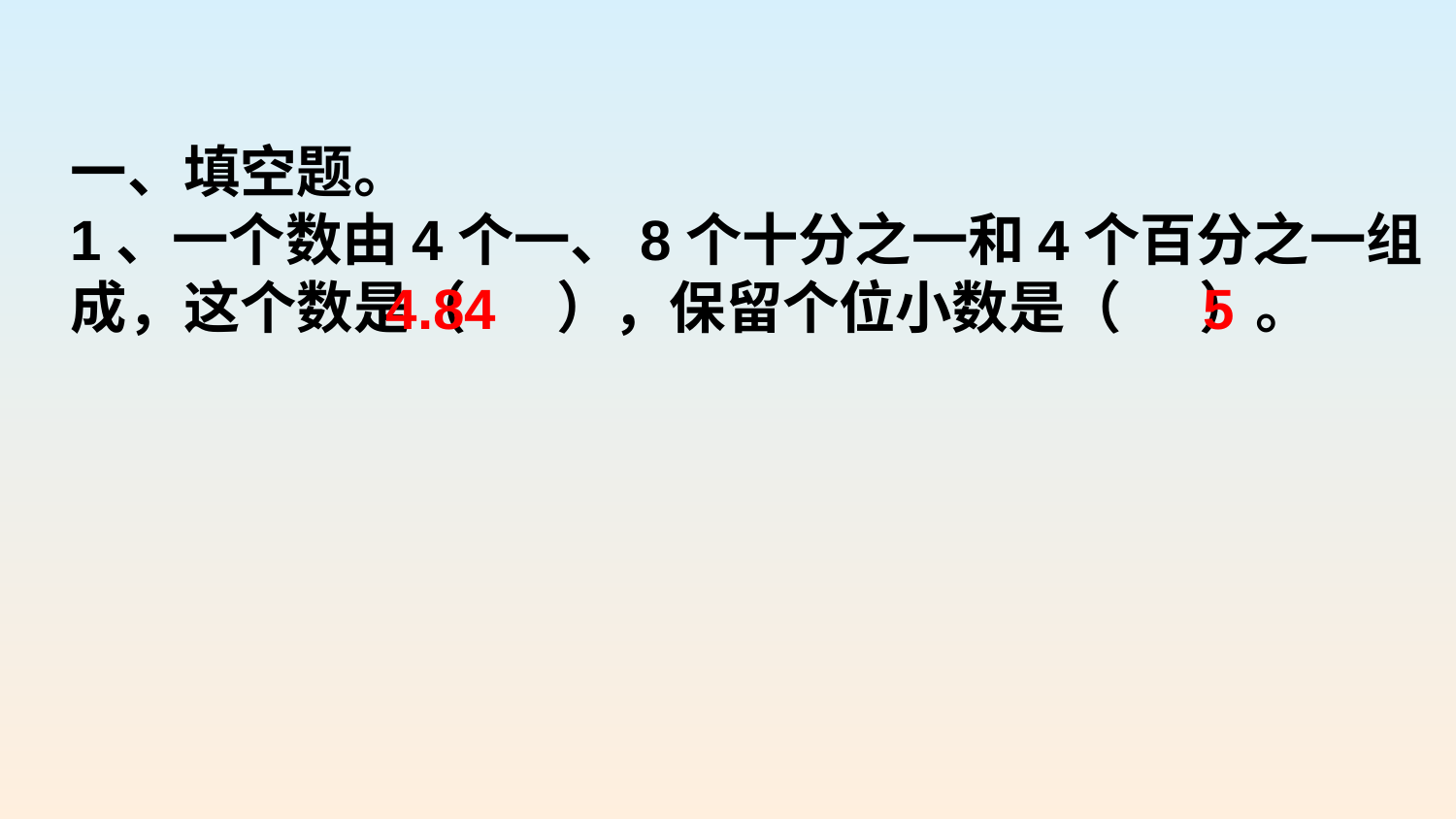

一、填空题。
1、一个数由4个一、8个十分之一和4个百分之一组成，这个数是（       ），保留个位小数是（      ）。
4.84
5